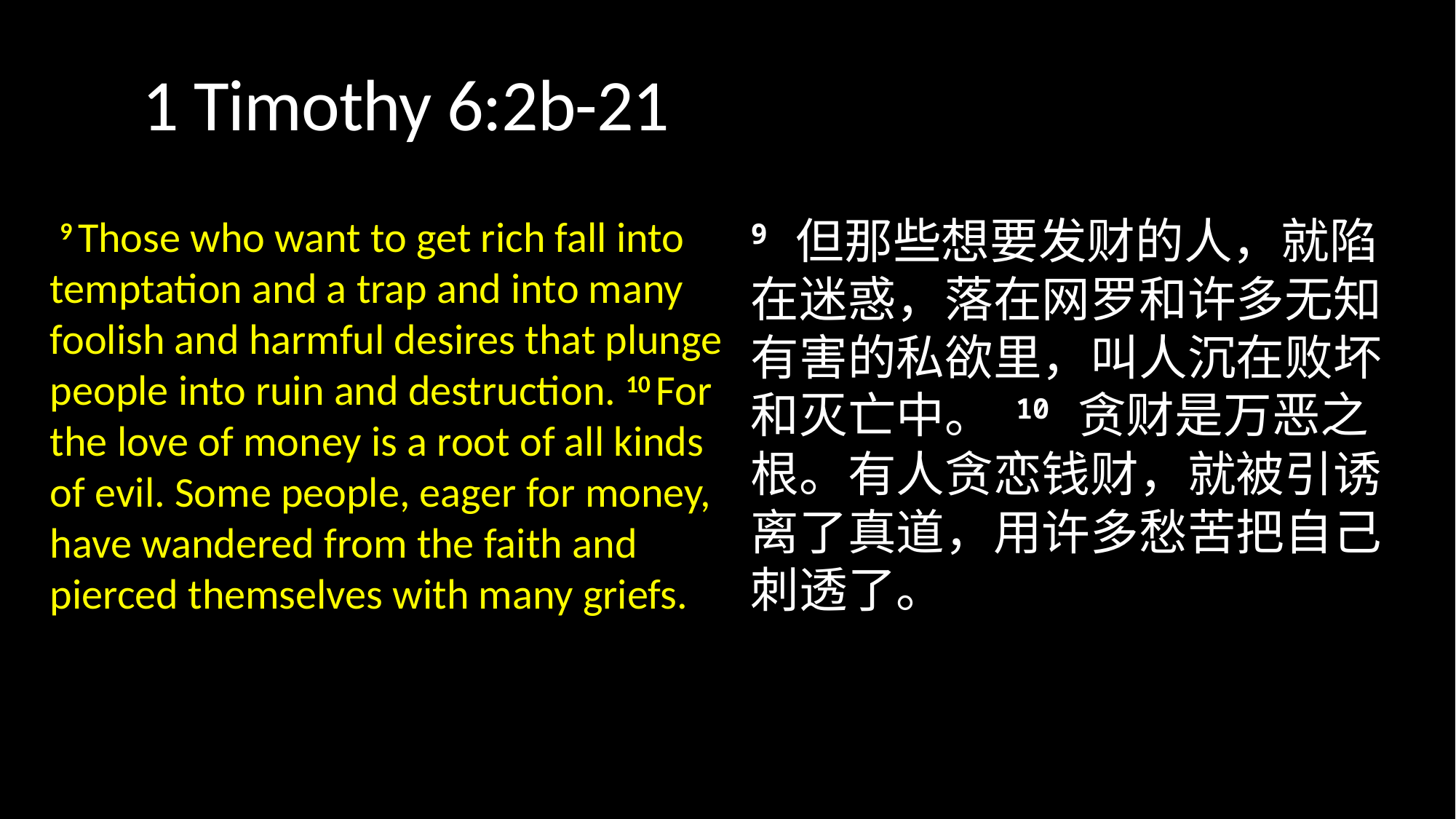

# 1 Timothy 6:2b-21
 9 Those who want to get rich fall into temptation and a trap and into many foolish and harmful desires that plunge people into ruin and destruction. 10 For the love of money is a root of all kinds of evil. Some people, eager for money, have wandered from the faith and pierced themselves with many griefs.
9 但那些想要发财的人，就陷在迷惑，落在网罗和许多无知有害的私欲里，叫人沉在败坏和灭亡中。 10 贪财是万恶之根。有人贪恋钱财，就被引诱离了真道，用许多愁苦把自己刺透了。